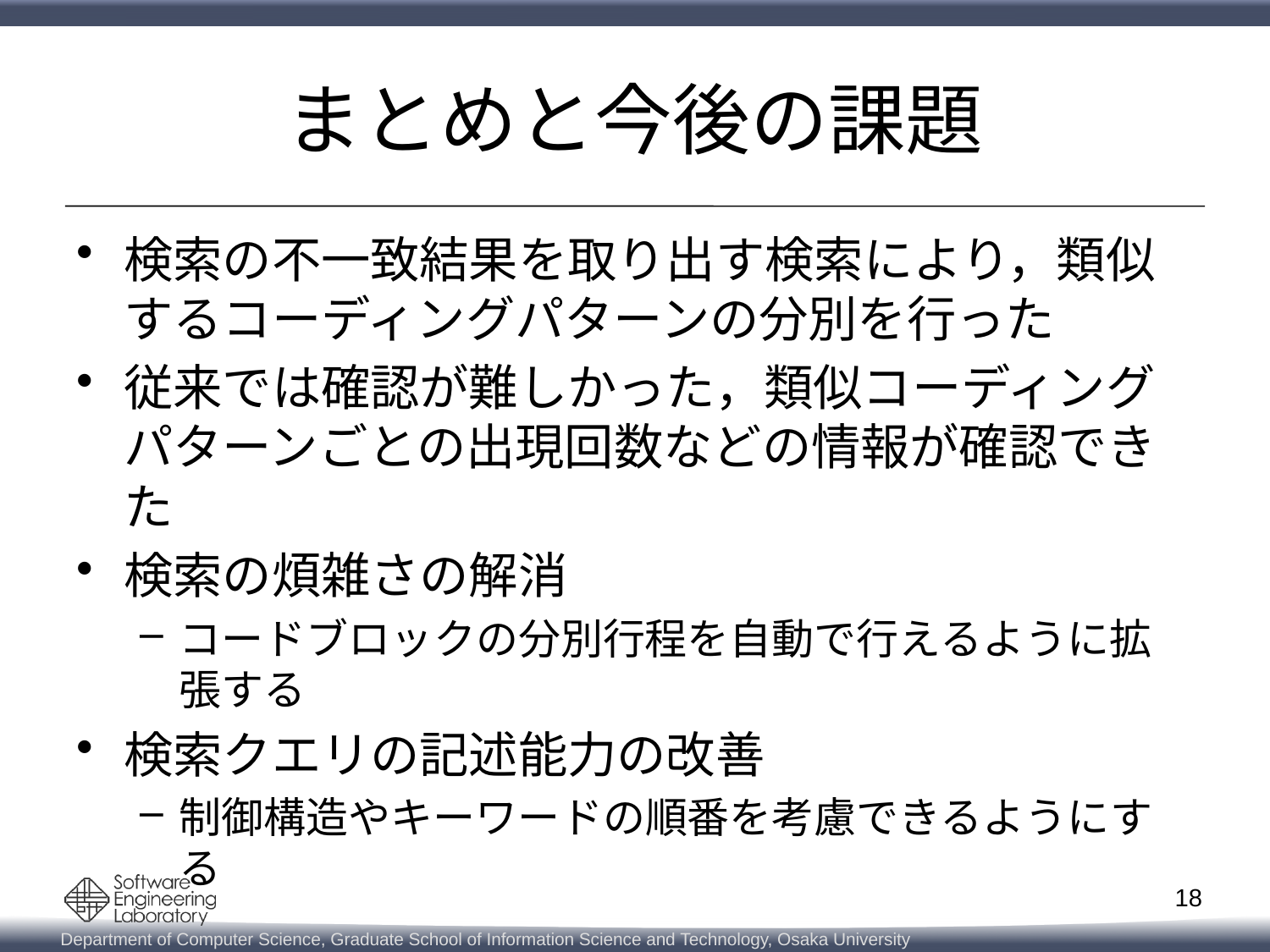

# まとめと今後の課題
検索の不一致結果を取り出す検索により，類似するコーディングパターンの分別を行った
従来では確認が難しかった，類似コーディングパターンごとの出現回数などの情報が確認できた
検索の煩雑さの解消
コードブロックの分別行程を自動で行えるように拡張する
検索クエリの記述能力の改善
制御構造やキーワードの順番を考慮できるようにする
18